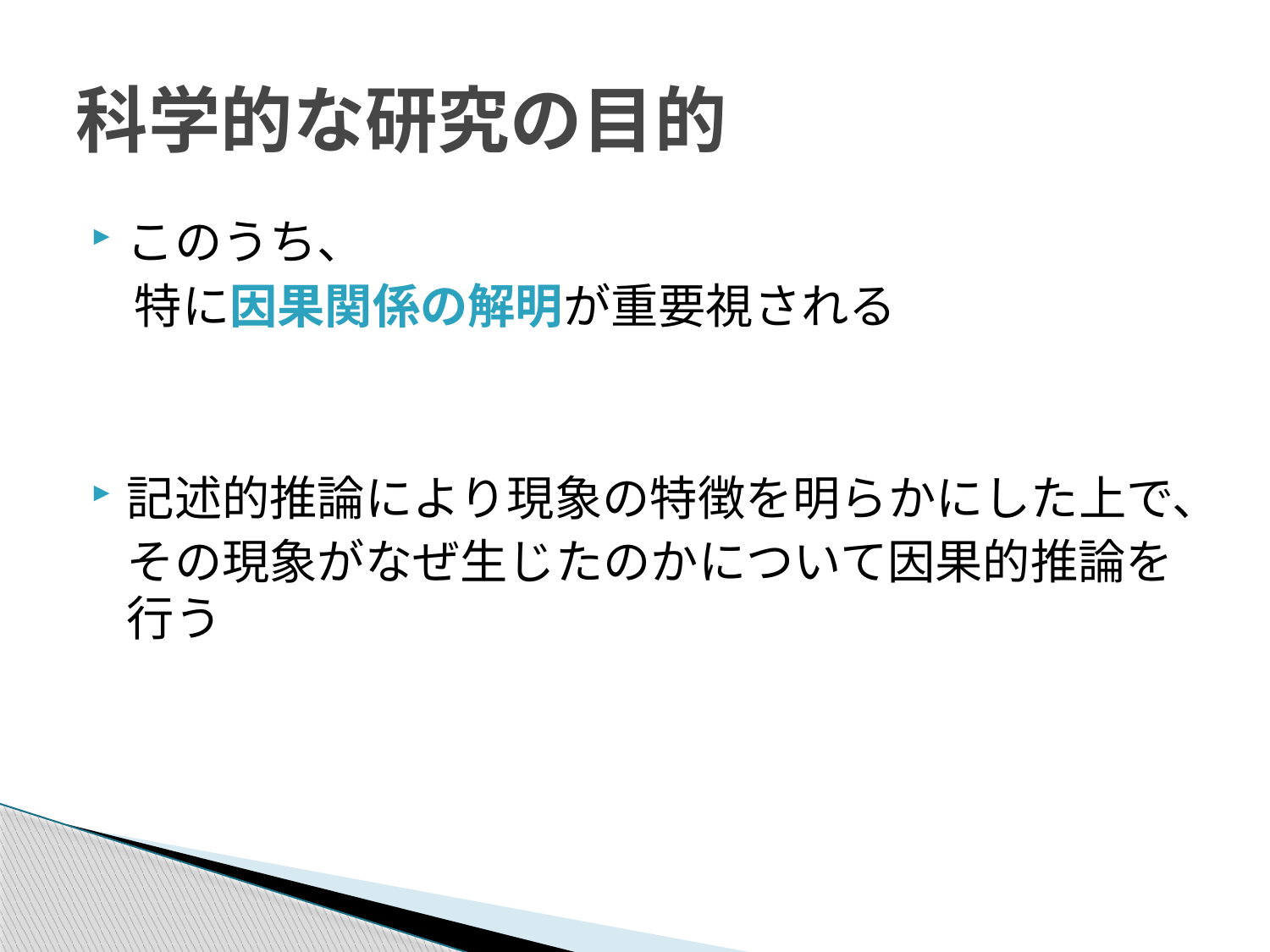

# 科学的な研究の目的
このうち、
   特に因果関係の解明が重要視される

記述的推論により現象の特徴を明らかにした上で、
その現象がなぜ生じたのかについて因果的推論を行う